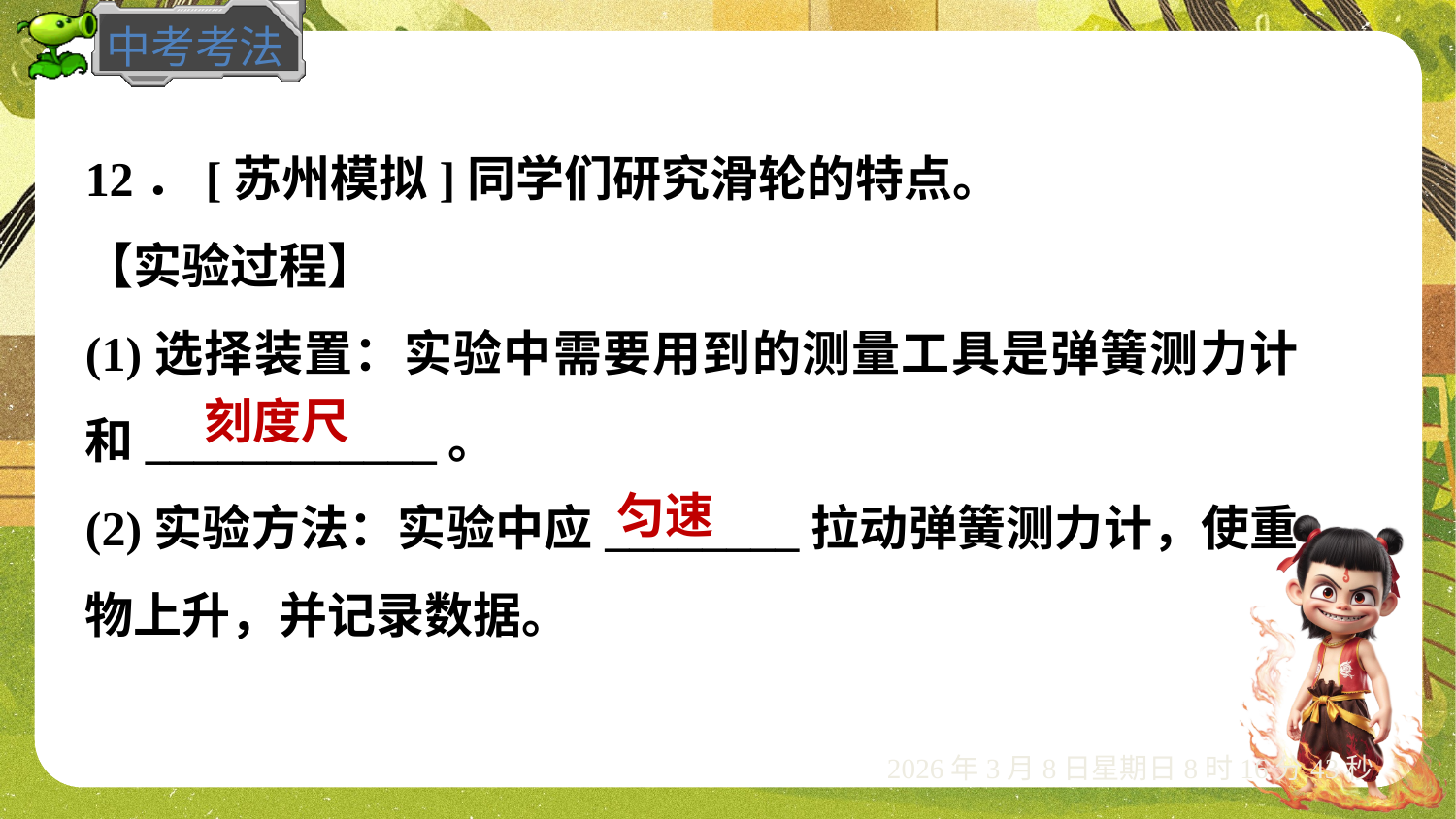

12．[苏州模拟]同学们研究滑轮的特点。
【实验过程】
(1)选择装置：实验中需要用到的测量工具是弹簧测力计和____________。
(2)实验方法：实验中应________拉动弹簧测力计，使重物上升，并记录数据。
刻度尺
匀速